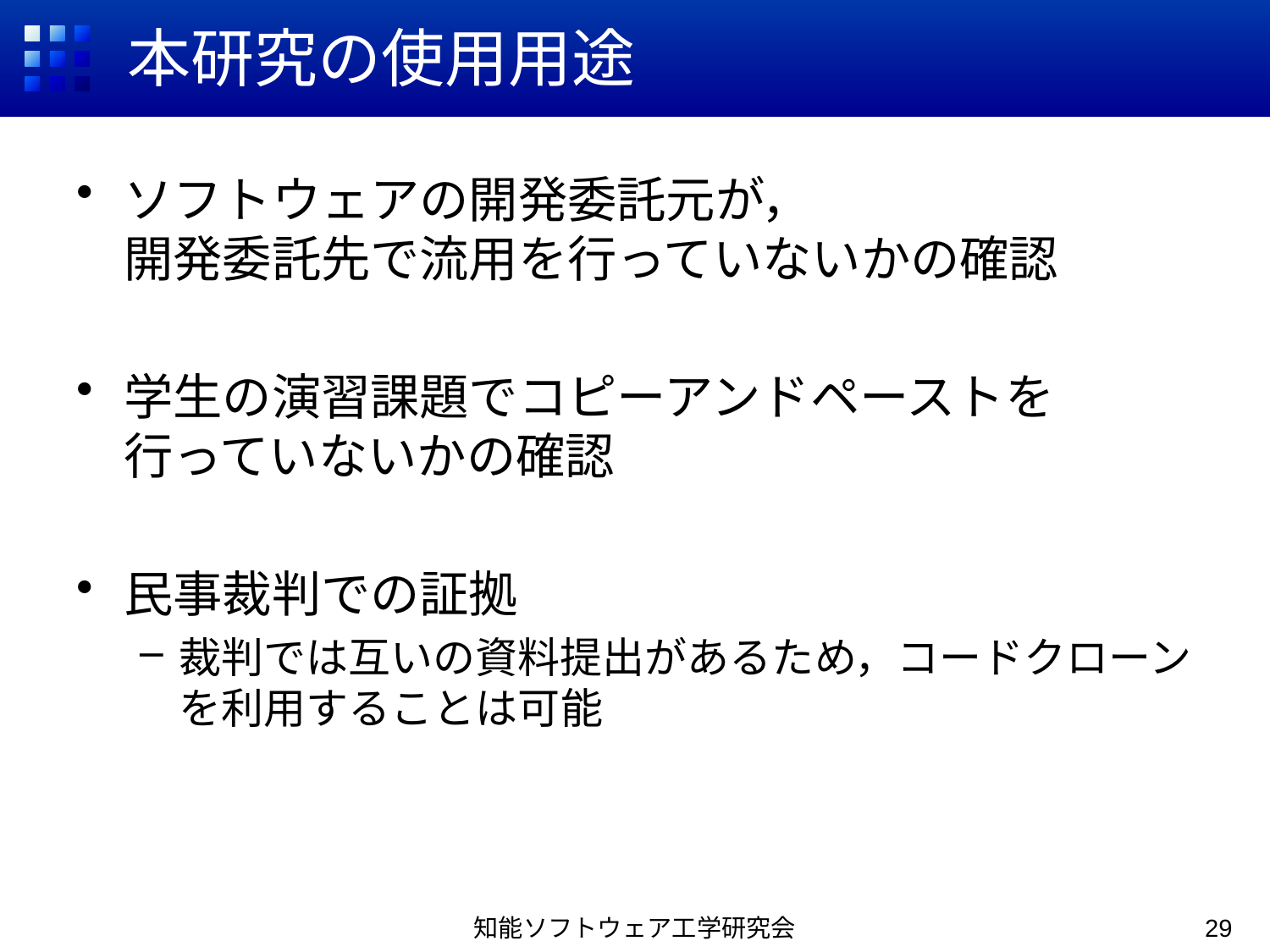

# 本研究の使用用途
ソフトウェアの開発委託元が，
開発委託先で流用を行っていないかの確認

学生の演習課題でコピーアンドペーストを
行っていないかの確認

民事裁判での証拠
裁判では互いの資料提出があるため，コードクローンを利用することは可能
知能ソフトウェア工学研究会
29